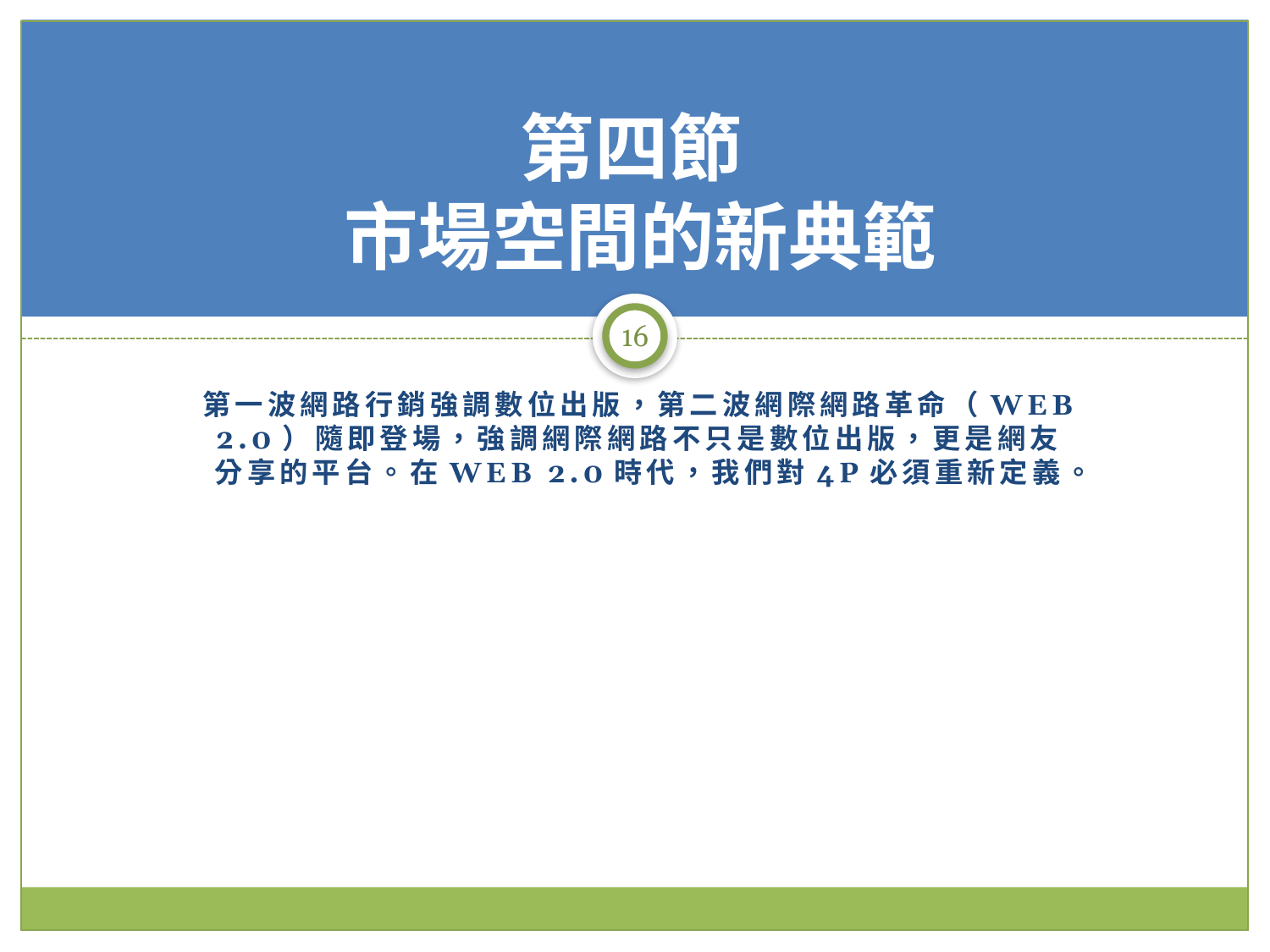

# 第四節 市場空間的新典範
16
第一波網路行銷強調數位出版，第二波網際網路革命（Web 2.0）隨即登場，強調網際網路不只是數位出版，更是網友分享的平台。在web 2.0時代，我們對4P必須重新定義。